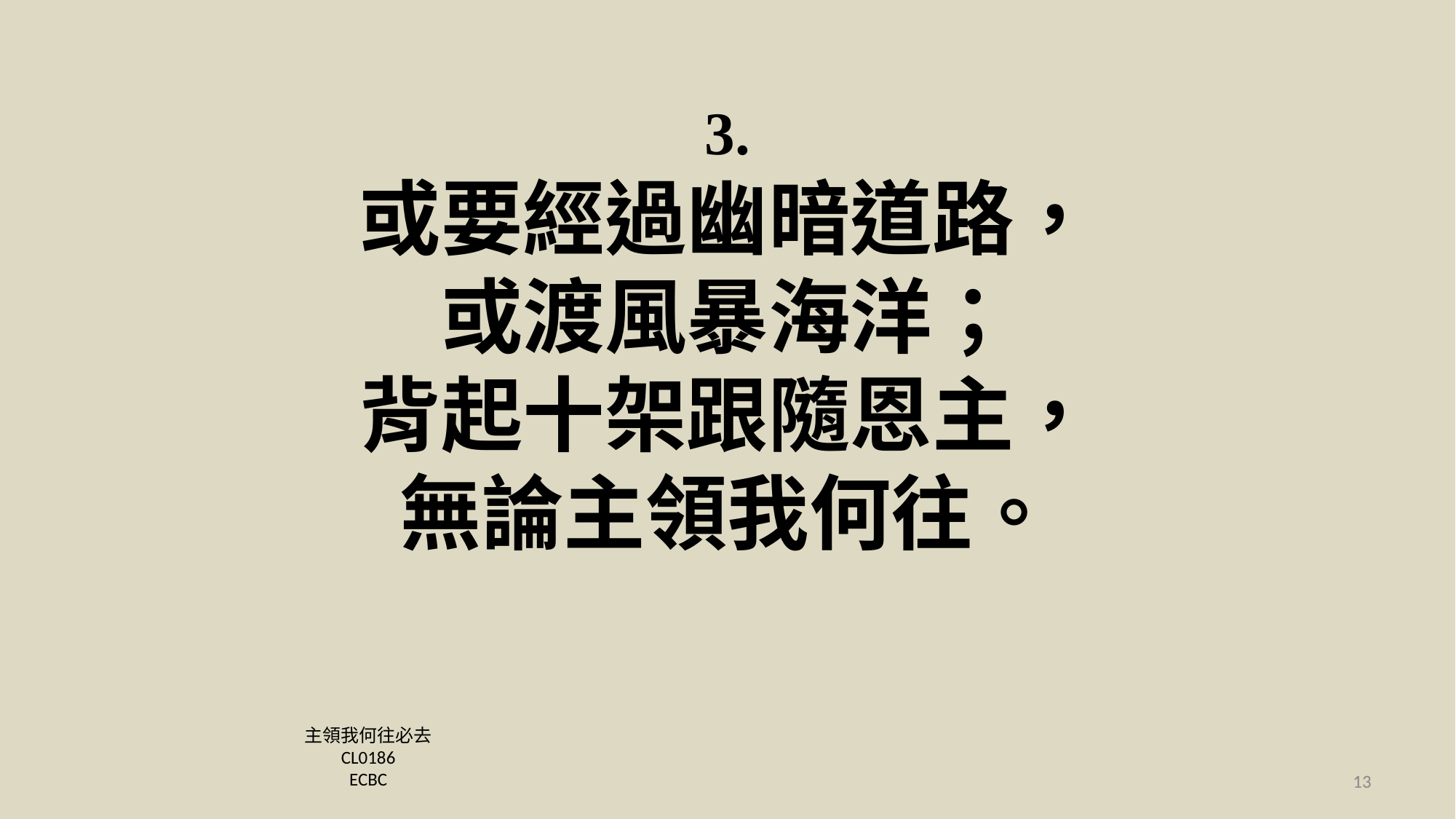

# 3. 或要經過幽暗道路， 或渡風暴海洋； 背起十架跟隨恩主， 無論主領我何往。
主領我何往必去
CL0186
ECBC
13